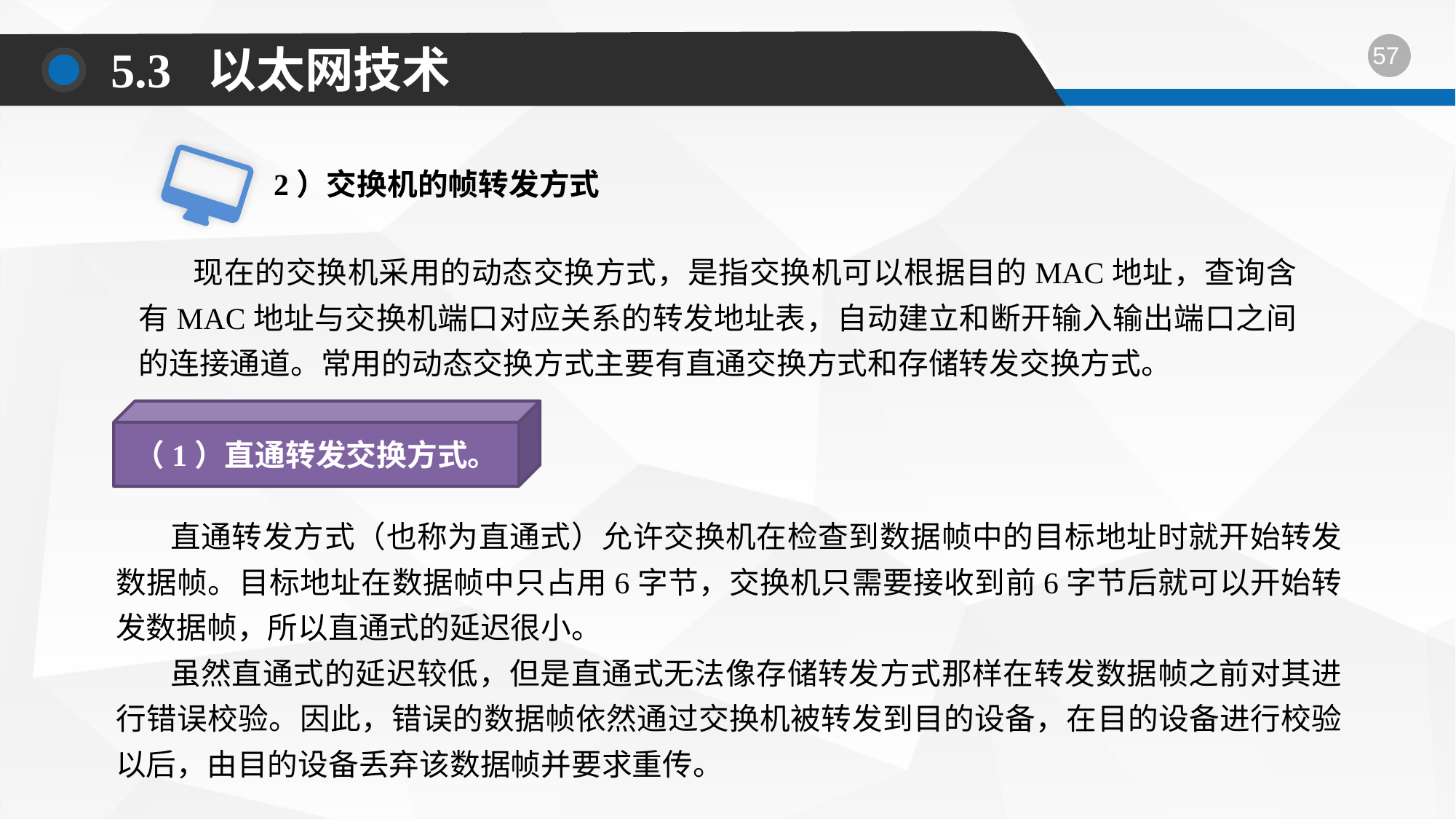

5.3  以太网技术

2）交换机的帧转发方式
现在的交换机采用的动态交换方式，是指交换机可以根据目的MAC地址，查询含有MAC地址与交换机端口对应关系的转发地址表，自动建立和断开输入输出端口之间的连接通道。常用的动态交换方式主要有直通交换方式和存储转发交换方式。
（1）直通转发交换方式。
直通转发方式（也称为直通式）允许交换机在检查到数据帧中的目标地址时就开始转发数据帧。目标地址在数据帧中只占用6字节，交换机只需要接收到前6字节后就可以开始转发数据帧，所以直通式的延迟很小。
虽然直通式的延迟较低，但是直通式无法像存储转发方式那样在转发数据帧之前对其进行错误校验。因此，错误的数据帧依然通过交换机被转发到目的设备，在目的设备进行校验以后，由目的设备丢弃该数据帧并要求重传。